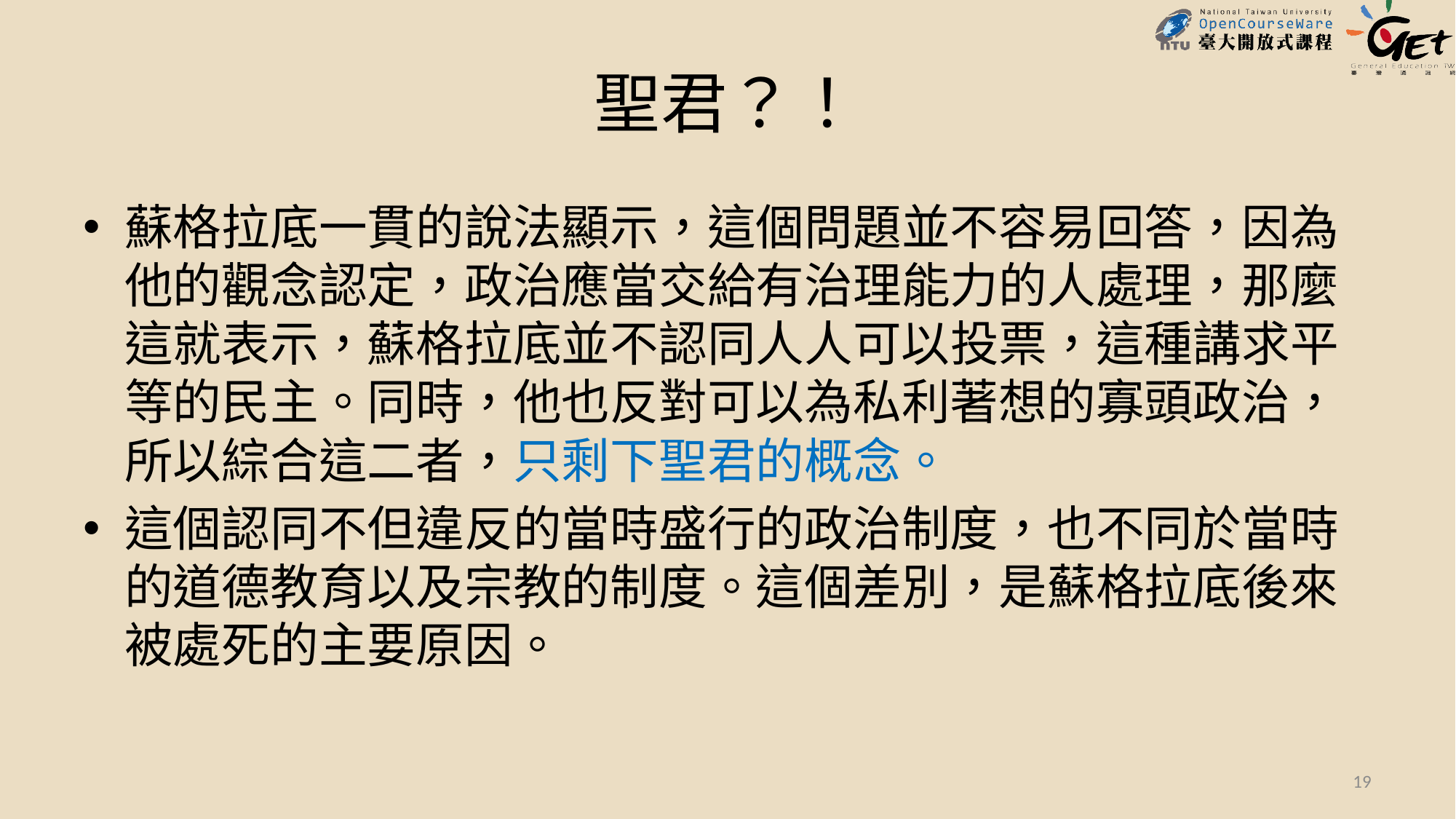

# 聖君？！
蘇格拉底一貫的說法顯示，這個問題並不容易回答，因為他的觀念認定，政治應當交給有治理能力的人處理，那麼這就表示，蘇格拉底並不認同人人可以投票，這種講求平等的民主。同時，他也反對可以為私利著想的寡頭政治，所以綜合這二者，只剩下聖君的概念。
這個認同不但違反的當時盛行的政治制度，也不同於當時的道德教育以及宗教的制度。這個差別，是蘇格拉底後來被處死的主要原因。
19